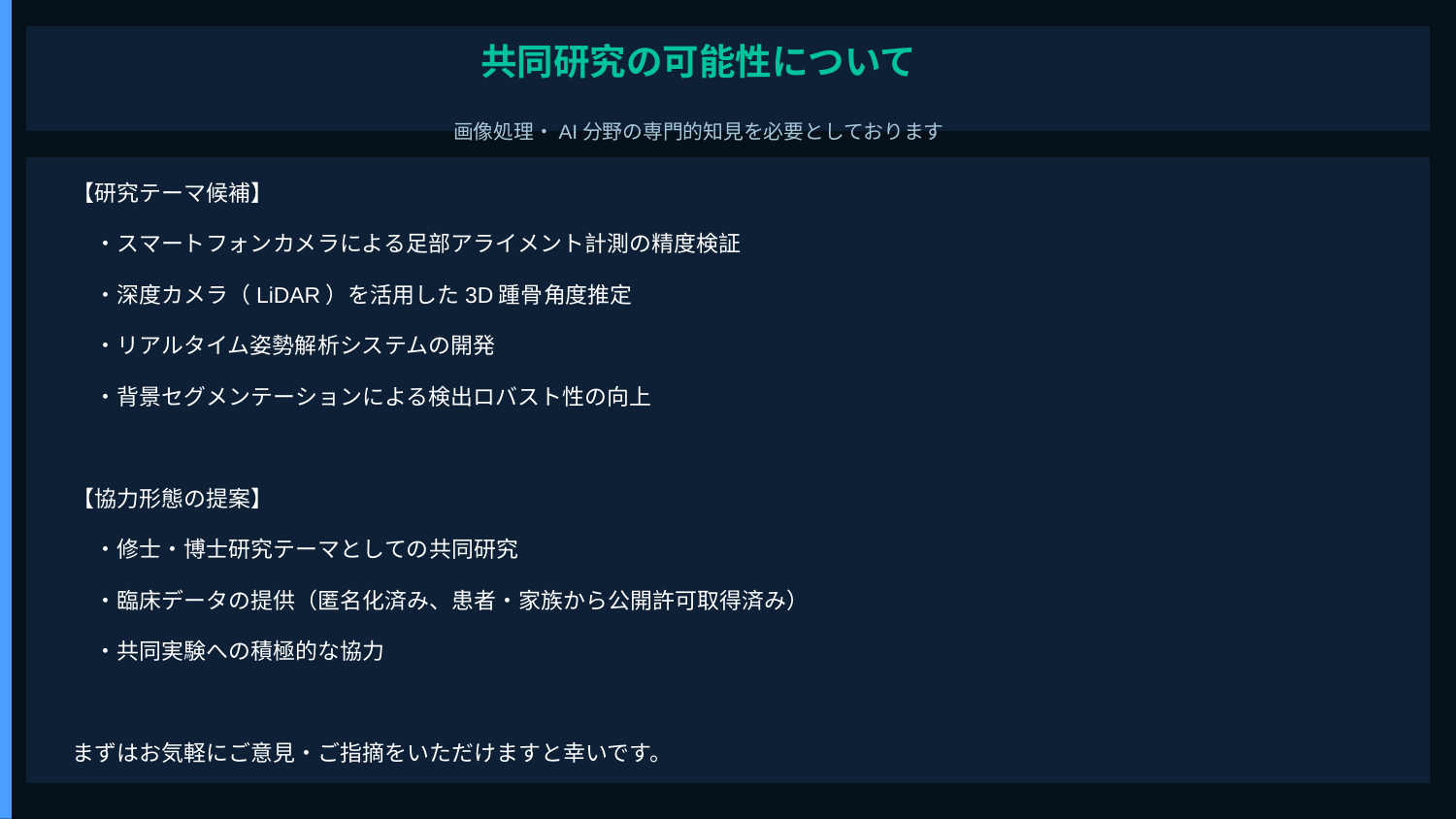

共同研究の可能性について
画像処理・AI分野の専門的知見を必要としております

【研究テーマ候補】
　・スマートフォンカメラによる足部アライメント計測の精度検証
　・深度カメラ（LiDAR）を活用した3D踵骨角度推定
　・リアルタイム姿勢解析システムの開発
　・背景セグメンテーションによる検出ロバスト性の向上

【協力形態の提案】
　・修士・博士研究テーマとしての共同研究
　・臨床データの提供（匿名化済み、患者・家族から公開許可取得済み）
　・共同実験への積極的な協力

まずはお気軽にご意見・ご指摘をいただけますと幸いです。

AGGT — Axis of Gravity Guidance Therapy（重力軸誘導療法）
URL: aggt-therapy.com　/　ライセンス: CC BY-SA 4.0